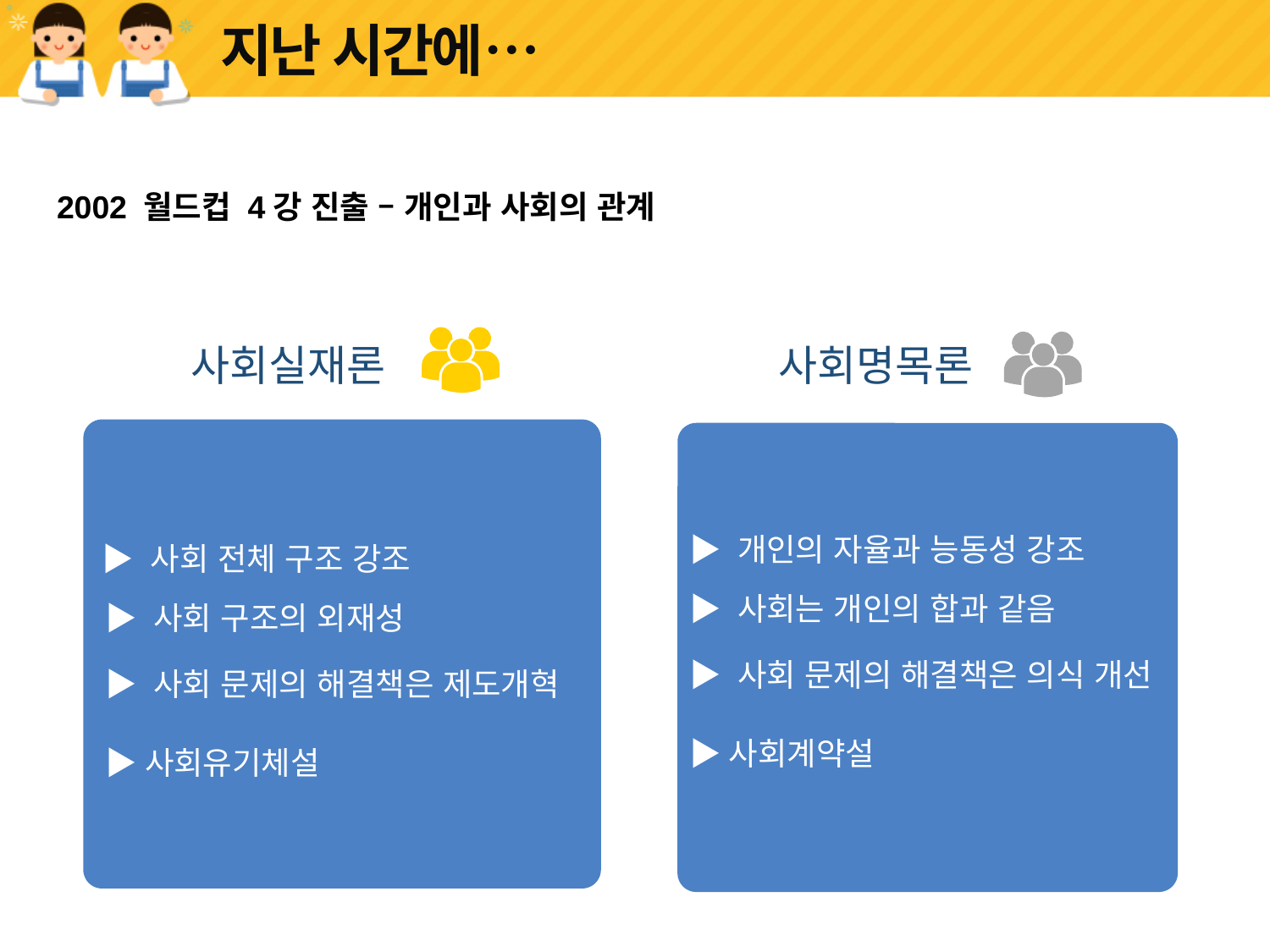

# 지난 시간에…
2002 월드컵 4강 진출 – 개인과 사회의 관계

사회실재론
사회명목론

▶ 개인의 자율과 능동성 강조
▶ 사회 전체 구조 강조
▶ 사회는 개인의 합과 같음
▶ 사회 구조의 외재성
▶ 사회 문제의 해결책은 의식 개선
▶ 사회 문제의 해결책은 제도개혁
▶사회계약설
▶사회유기체설